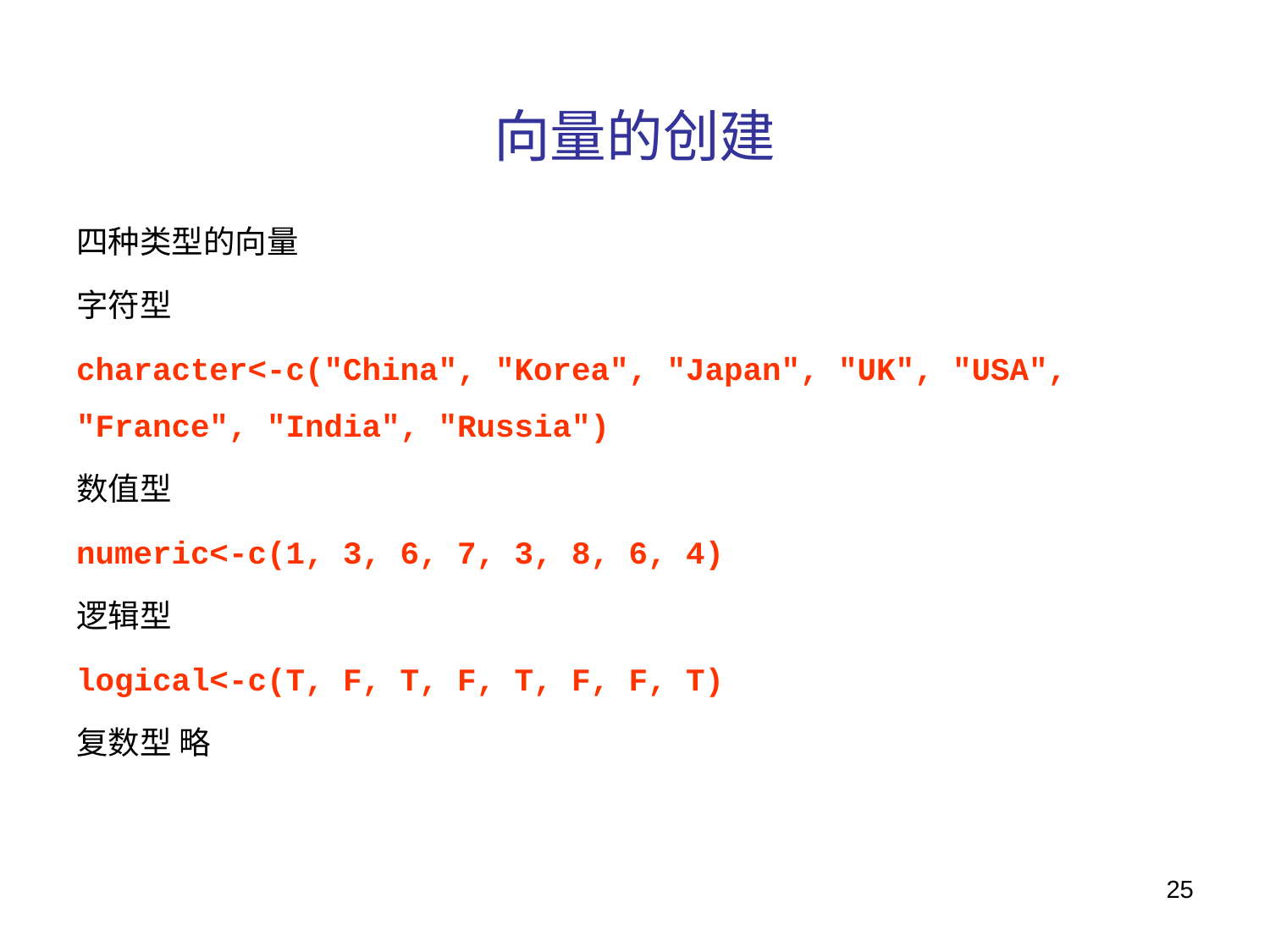

# 向量的创建
四种类型的向量
字符型
character<-c("China", "Korea", "Japan", "UK", "USA", "France", "India", "Russia")
数值型
numeric<-c(1, 3, 6, 7, 3, 8, 6, 4)
逻辑型
logical<-c(T, F, T, F, T, F, F, T)
复数型 略
25